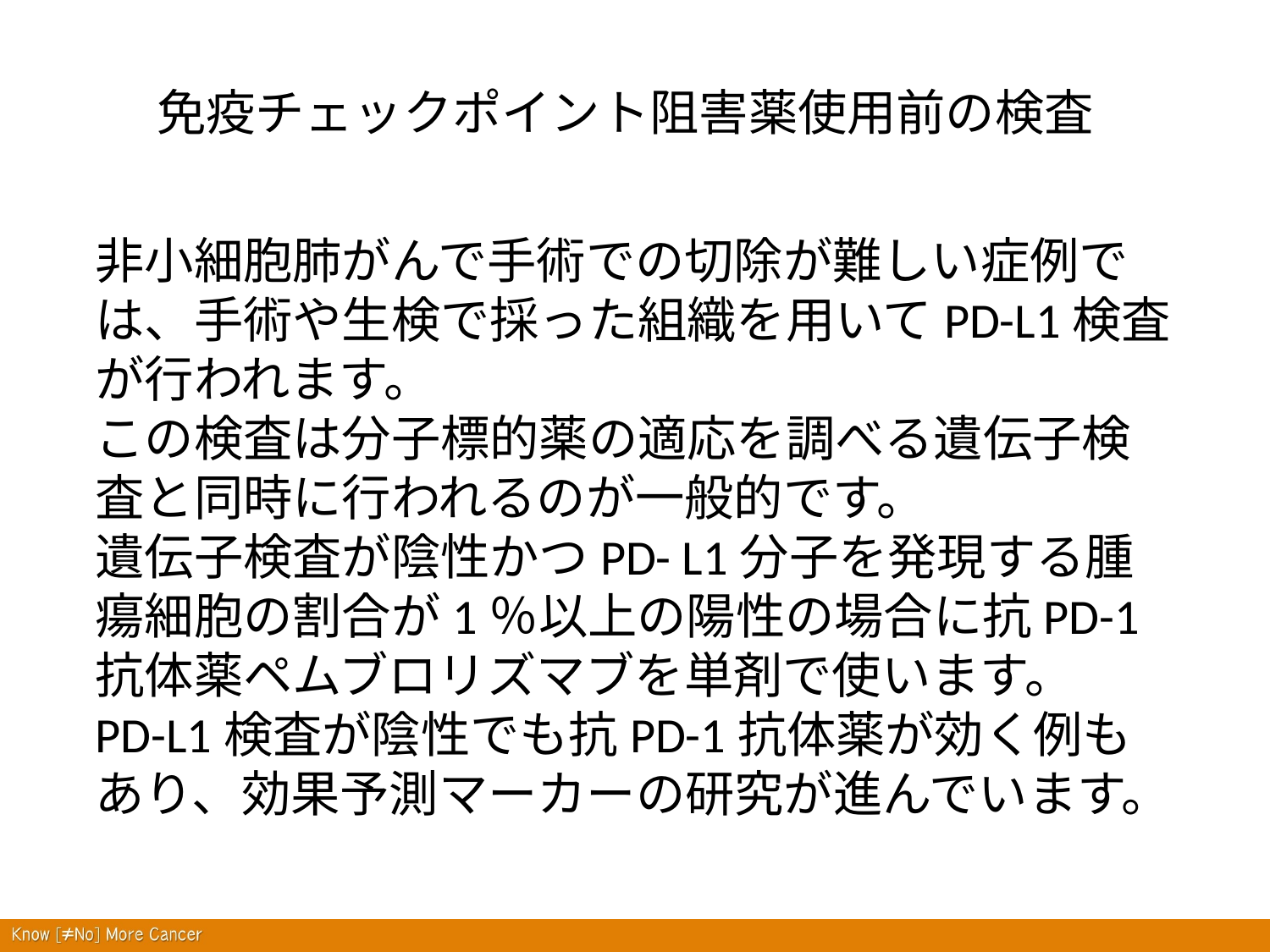

# 免疫チェックポイント阻害薬使用前の検査
非小細胞肺がんで手術での切除が難しい症例では、手術や生検で採った組織を用いてPD-L1検査が行われます。
この検査は分子標的薬の適応を調べる遺伝子検査と同時に行われるのが一般的です。
遺伝子検査が陰性かつPD- L1分子を発現する腫瘍細胞の割合が1％以上の陽性の場合に抗PD-1抗体薬ペムブロリズマブを単剤で使います。
PD-L1検査が陰性でも抗PD-1抗体薬が効く例もあり、効果予測マーカーの研究が進んでいます。